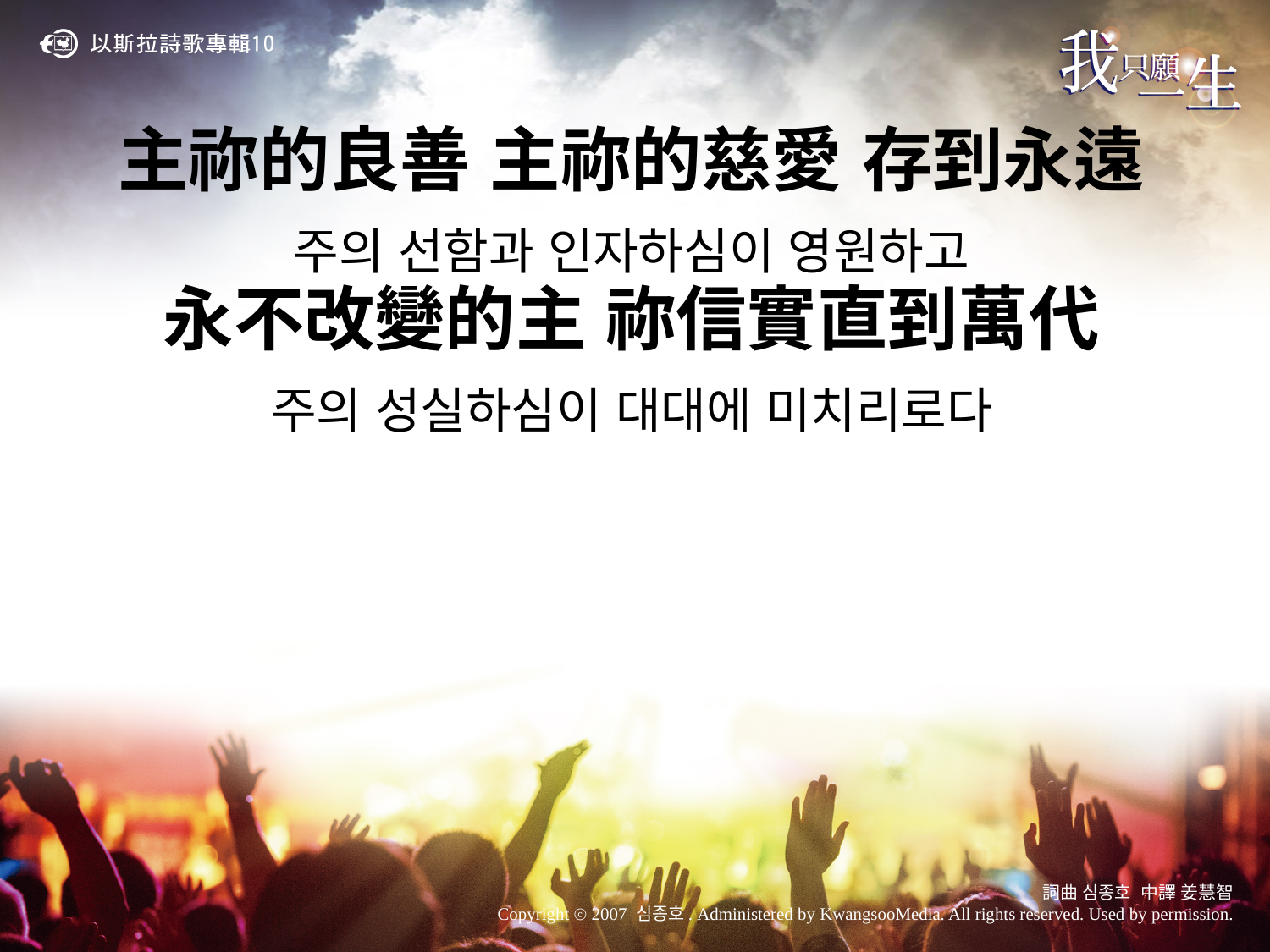

主祢的良善 主祢的慈愛 存到永遠
주의 선함과 인자하심이 영원하고
永不改變的主 祢信實直到萬代
주의 성실하심이 대대에 미치리로다
詞曲 심종호  中譯 姜慧智
Copyright ⓒ 2007 심종호. Administered by KwangsooMedia. All rights reserved. Used by permission.